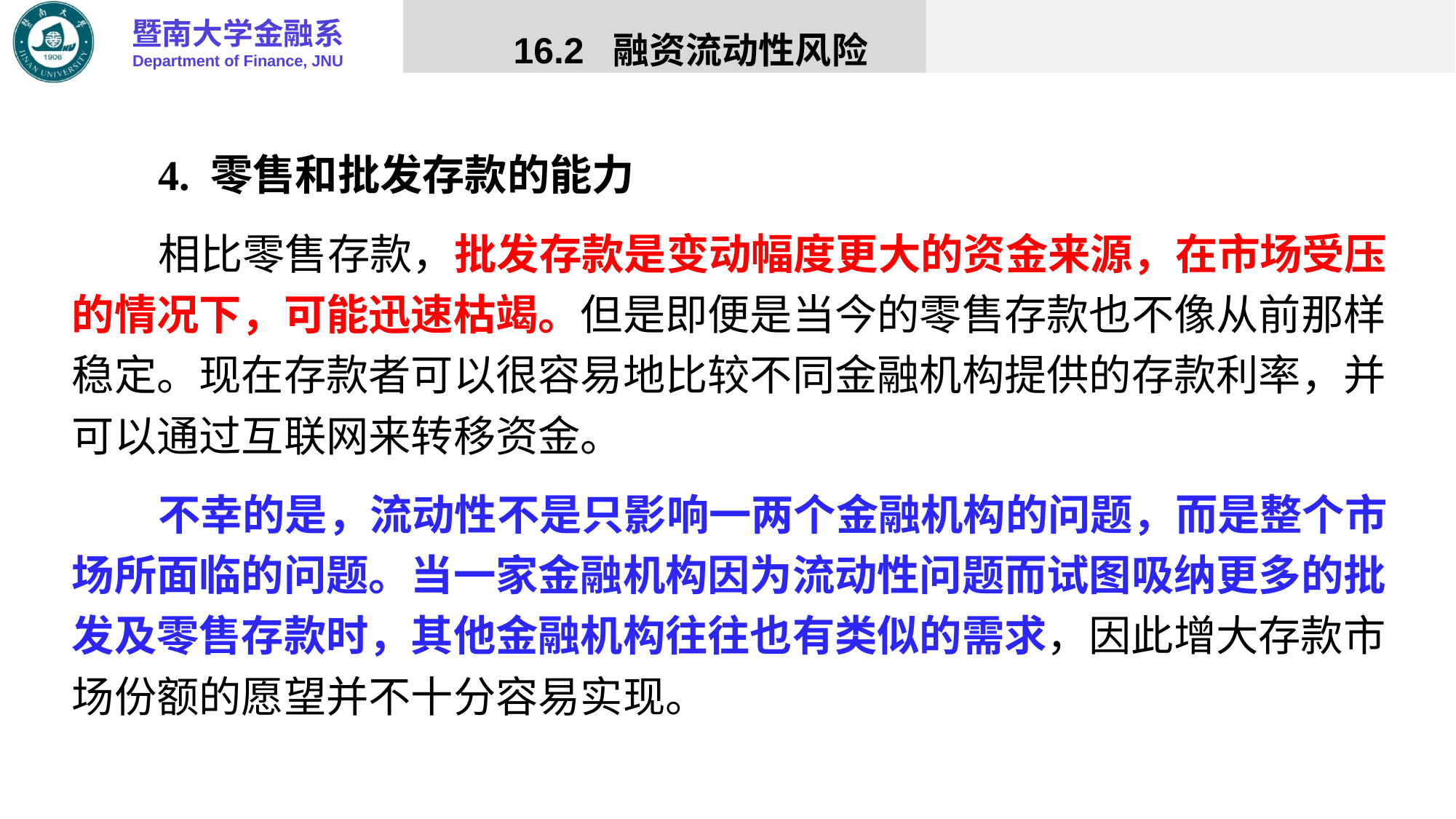

16.2  融资流动性风险
4. 零售和批发存款的能力
相比零售存款，批发存款是变动幅度更大的资金来源，在市场受压的情况下，可能迅速枯竭。但是即便是当今的零售存款也不像从前那样稳定。现在存款者可以很容易地比较不同金融机构提供的存款利率，并可以通过互联网来转移资金。
不幸的是，流动性不是只影响一两个金融机构的问题，而是整个市场所面临的问题。当一家金融机构因为流动性问题而试图吸纳更多的批发及零售存款时，其他金融机构往往也有类似的需求，因此增大存款市场份额的愿望并不十分容易实现。